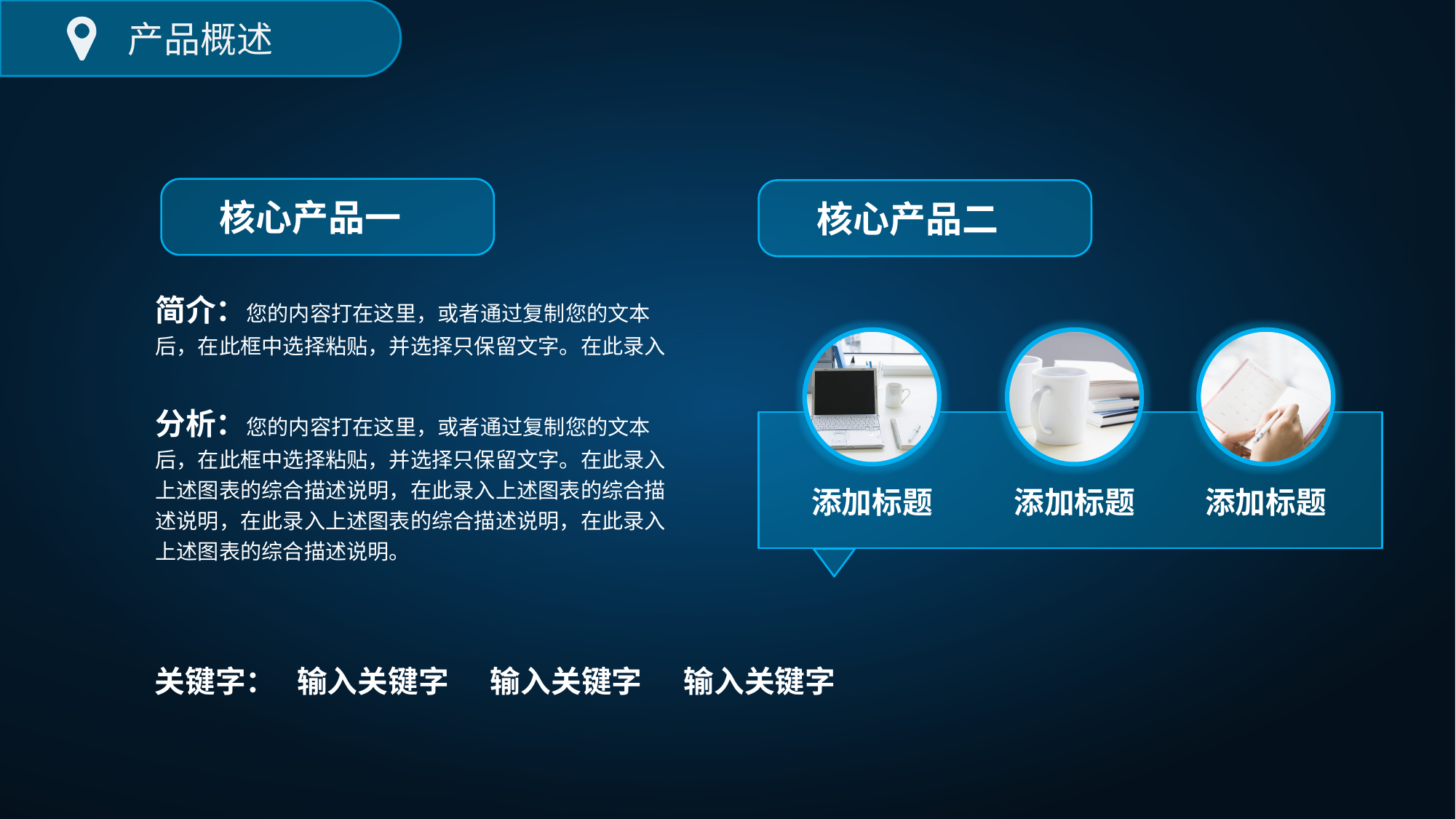

产品概述

核心产品一

核心产品二
简介：您的内容打在这里，或者通过复制您的文本后，在此框中选择粘贴，并选择只保留文字。在此录入

分析：您的内容打在这里，或者通过复制您的文本后，在此框中选择粘贴，并选择只保留文字。在此录入上述图表的综合描述说明，在此录入上述图表的综合描述说明，在此录入上述图表的综合描述说明，在此录入上述图表的综合描述说明。

添加标题
添加标题
添加标题
关键字：   输入关键字      输入关键字      输入关键字